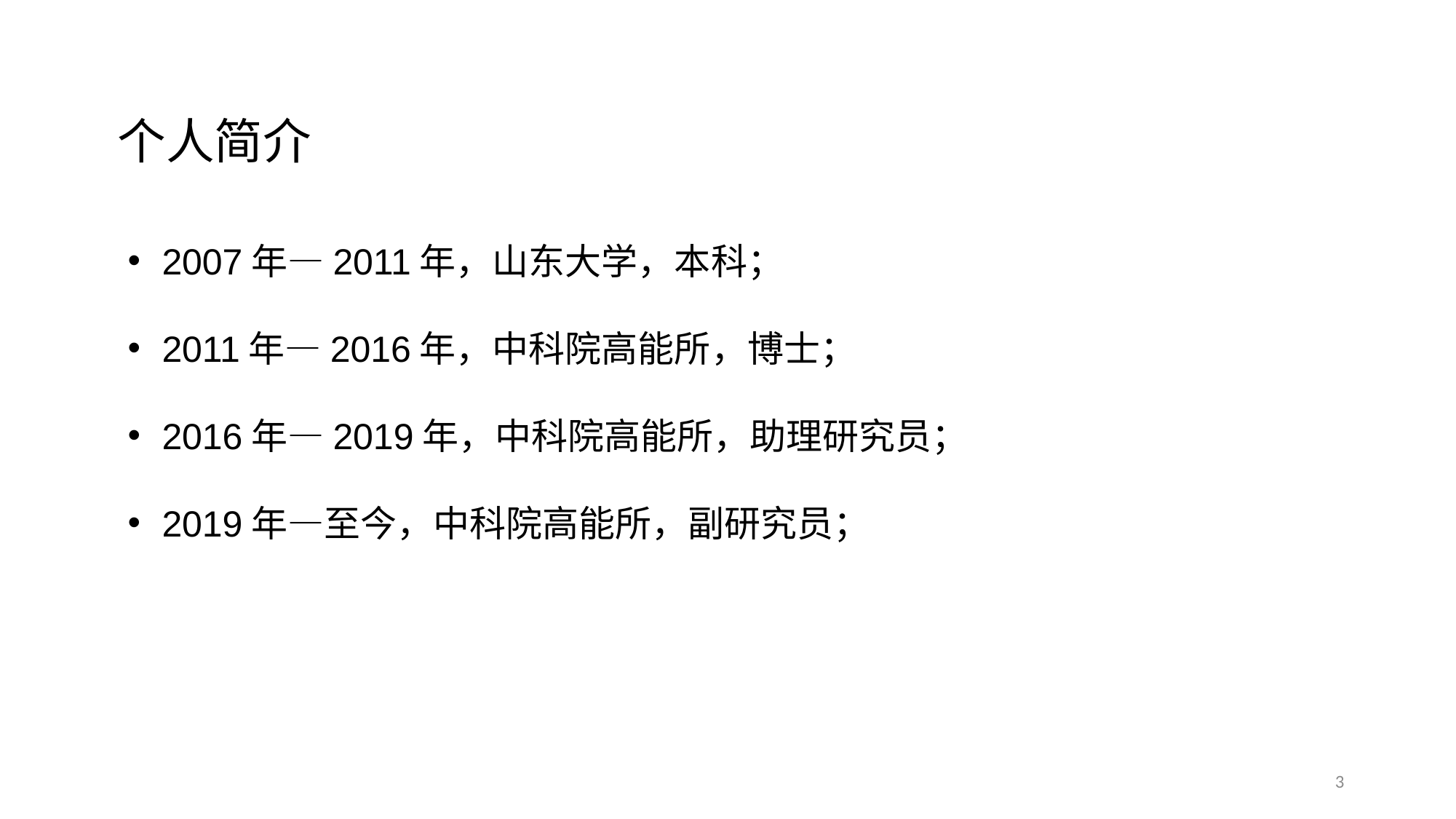

个人简介
2007年—2011年，山东大学，本科；
2011年—2016年，中科院高能所，博士；
2016年—2019年，中科院高能所，助理研究员；
2019年—至今，中科院高能所，副研究员；
3